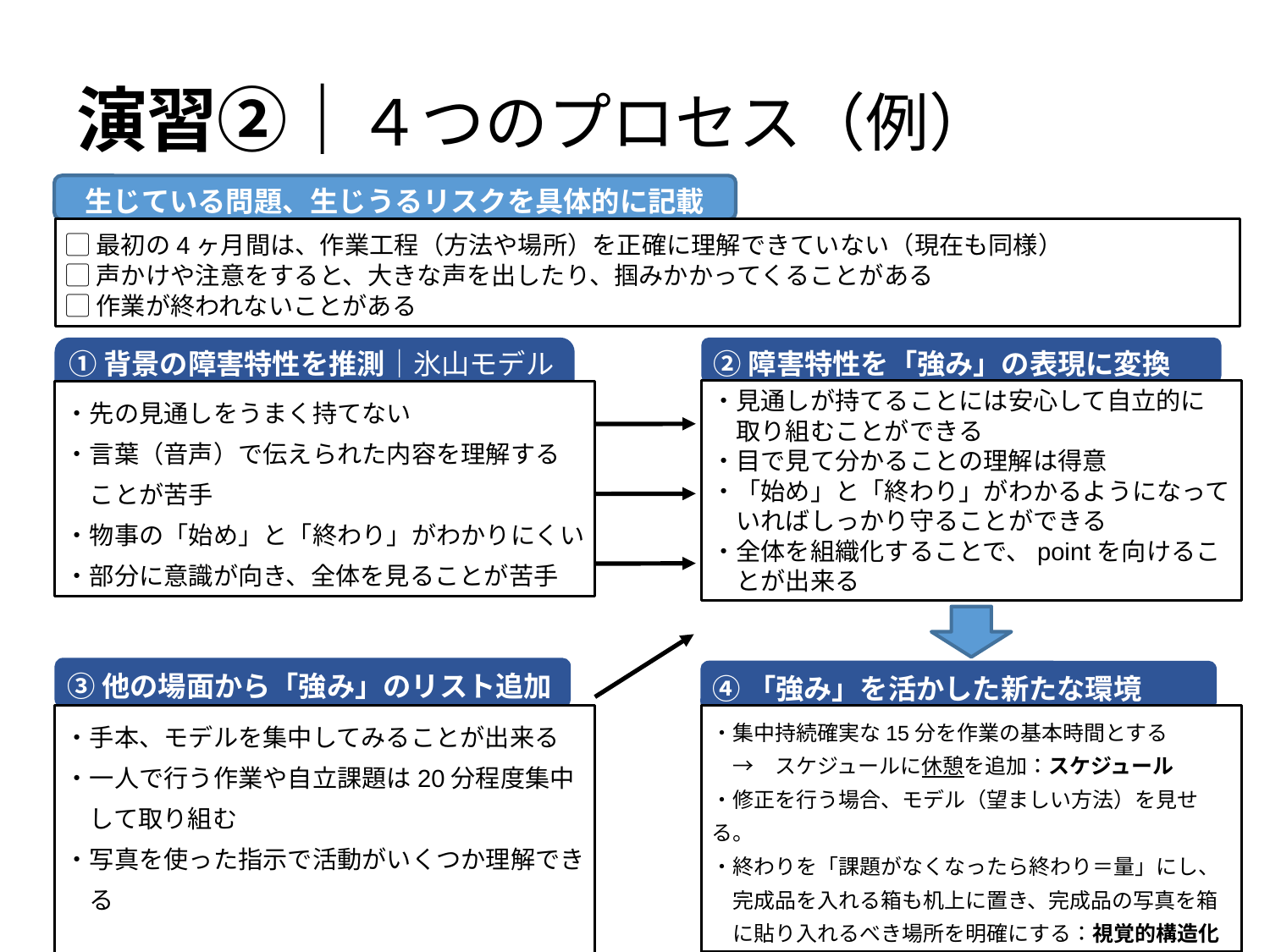

# 演習②｜４つのプロセス（例）
生じている問題、生じうるリスクを具体的に記載
▢最初の4ヶ月間は、作業工程（方法や場所）を正確に理解できていない（現在も同様）
▢声かけや注意をすると、大きな声を出したり、掴みかかってくることがある
▢作業が終われないことがある
①背景の障害特性を推測｜氷山モデル

②障害特性を「強み」の表現に変換
・見通しが持てることには安心して自立的に
　取り組むことができる
・目で見て分かることの理解は得意
・「始め」と「終わり」がわかるようになって
　いればしっかり守ることができる
・全体を組織化することで、pointを向けるこ
　とが出来る
・先の見通しをうまく持てない
・言葉（音声）で伝えられた内容を理解する
　ことが苦手
・物事の「始め」と「終わり」がわかりにくい
・部分に意識が向き、全体を見ることが苦手

③他の場面から「強み」のリスト追加
④「強み」を活かした新たな環境
・手本、モデルを集中してみることが出来る
・一人で行う作業や自立課題は20分程度集中
　して取り組む
・写真を使った指示で活動がいくつか理解でき
　る
・集中持続確実な15分を作業の基本時間とする
　→　スケジュールに休憩を追加：スケジュール
・修正を行う場合、モデル（望ましい方法）を見せる。
・終わりを「課題がなくなったら終わり＝量」にし、
　完成品を入れる箱も机上に置き、完成品の写真を箱
　に貼り入れるべき場所を明確にする：視覚的構造化